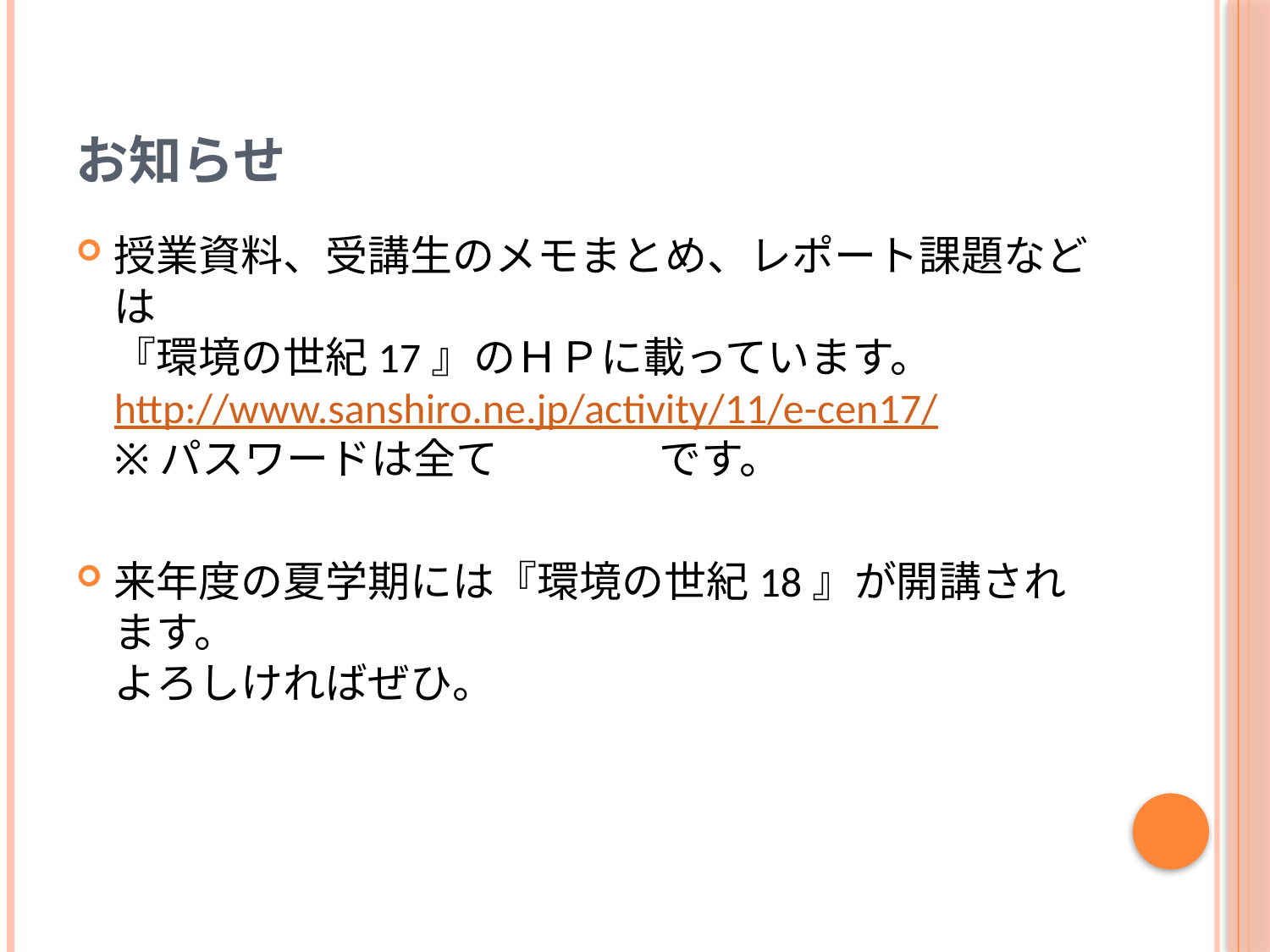

# お知らせ
授業資料、受講生のメモまとめ、レポート課題などは
『環境の世紀17』のＨＰに載っています。
http://www.sanshiro.ne.jp/activity/11/e-cen17/
※パスワードは全て　        　です。

来年度の夏学期には『環境の世紀18』が開講されます。
よろしければぜひ。